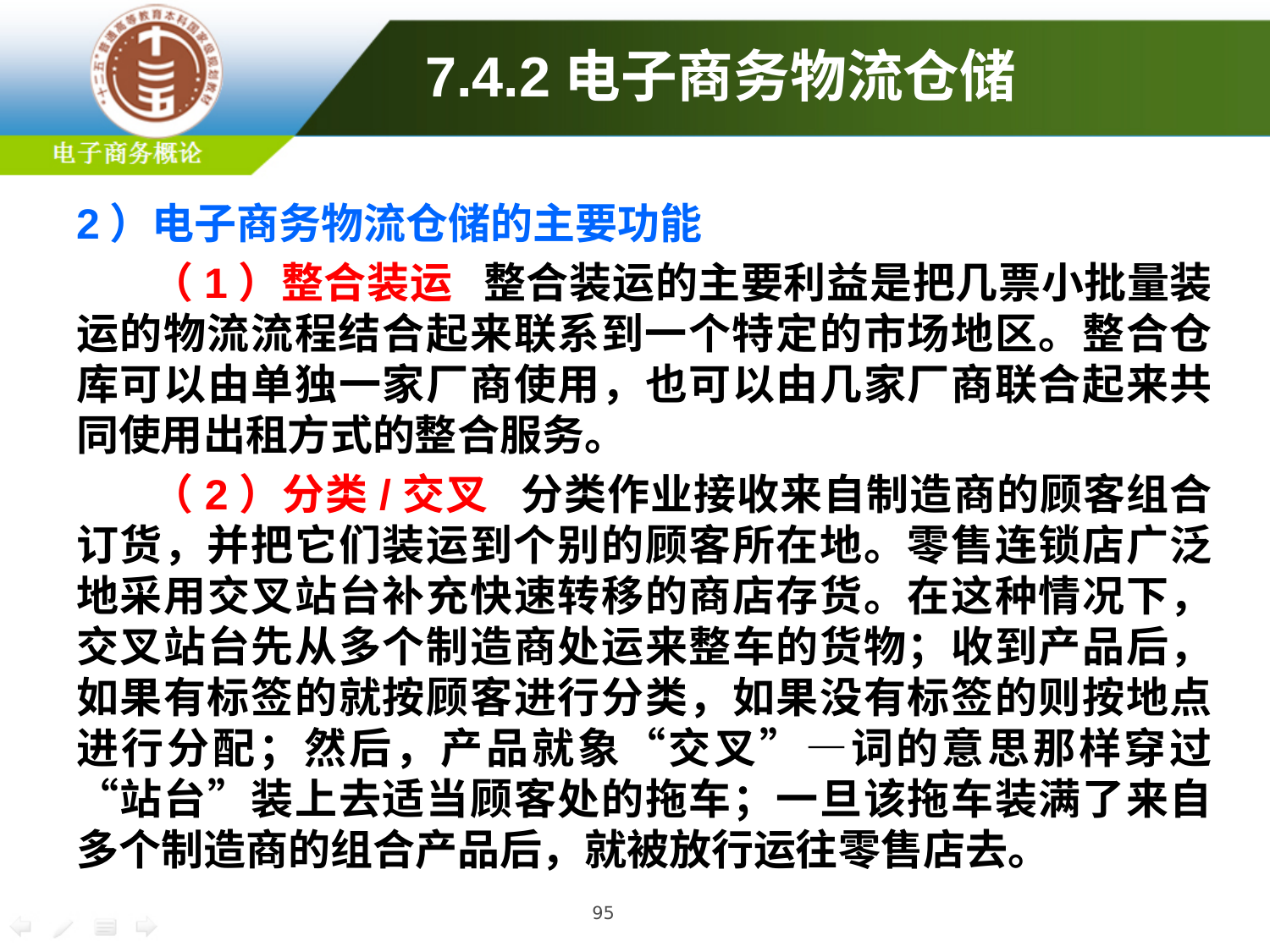

# 7.4.2电子商务物流仓储
2）电子商务物流仓储的主要功能
（1）整合装运   整合装运的主要利益是把几票小批量装运的物流流程结合起来联系到一个特定的市场地区。整合仓库可以由单独一家厂商使用，也可以由几家厂商联合起来共同使用出租方式的整合服务。
（2）分类/交叉   分类作业接收来自制造商的顾客组合订货，并把它们装运到个别的顾客所在地。零售连锁店广泛地采用交叉站台补充快速转移的商店存货。在这种情况下，交叉站台先从多个制造商处运来整车的货物；收到产品后，如果有标签的就按顾客进行分类，如果没有标签的则按地点进行分配；然后，产品就象“交叉”—词的意思那样穿过“站台”装上去适当顾客处的拖车；一旦该拖车装满了来自多个制造商的组合产品后，就被放行运往零售店去。

95